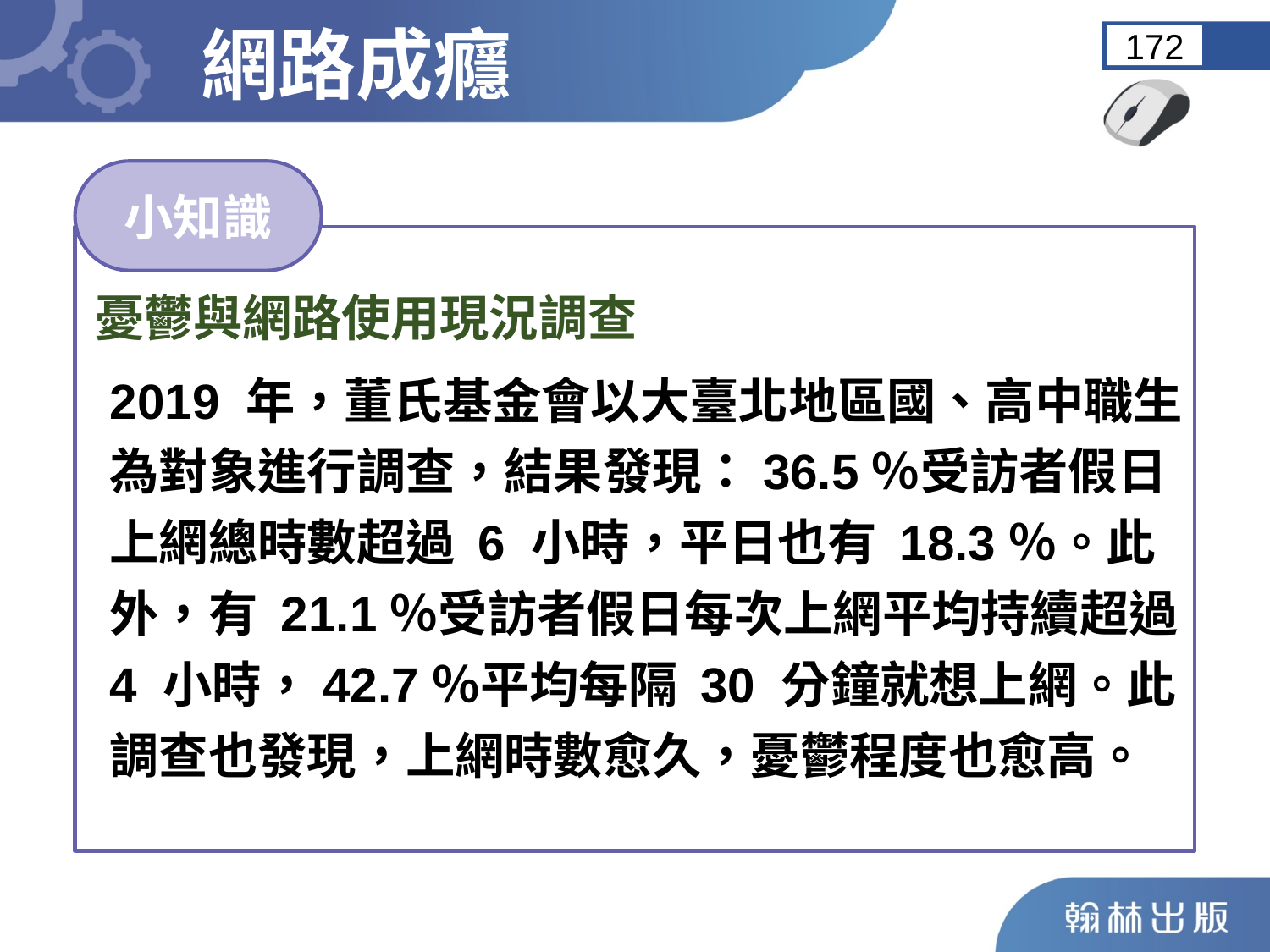

網路成癮

172
小知識

憂鬱與網路使用現況調查
2019 年，董氏基金會以大臺北地區國、高中職生為對象進行調查，結果發現：36.5％受訪者假日上網總時數超過 6 小時，平日也有 18.3％。此外，有 21.1％受訪者假日每次上網平均持續超過 4 小時，42.7％平均每隔 30 分鐘就想上網。此調查也發現，上網時數愈久，憂鬱程度也愈高。